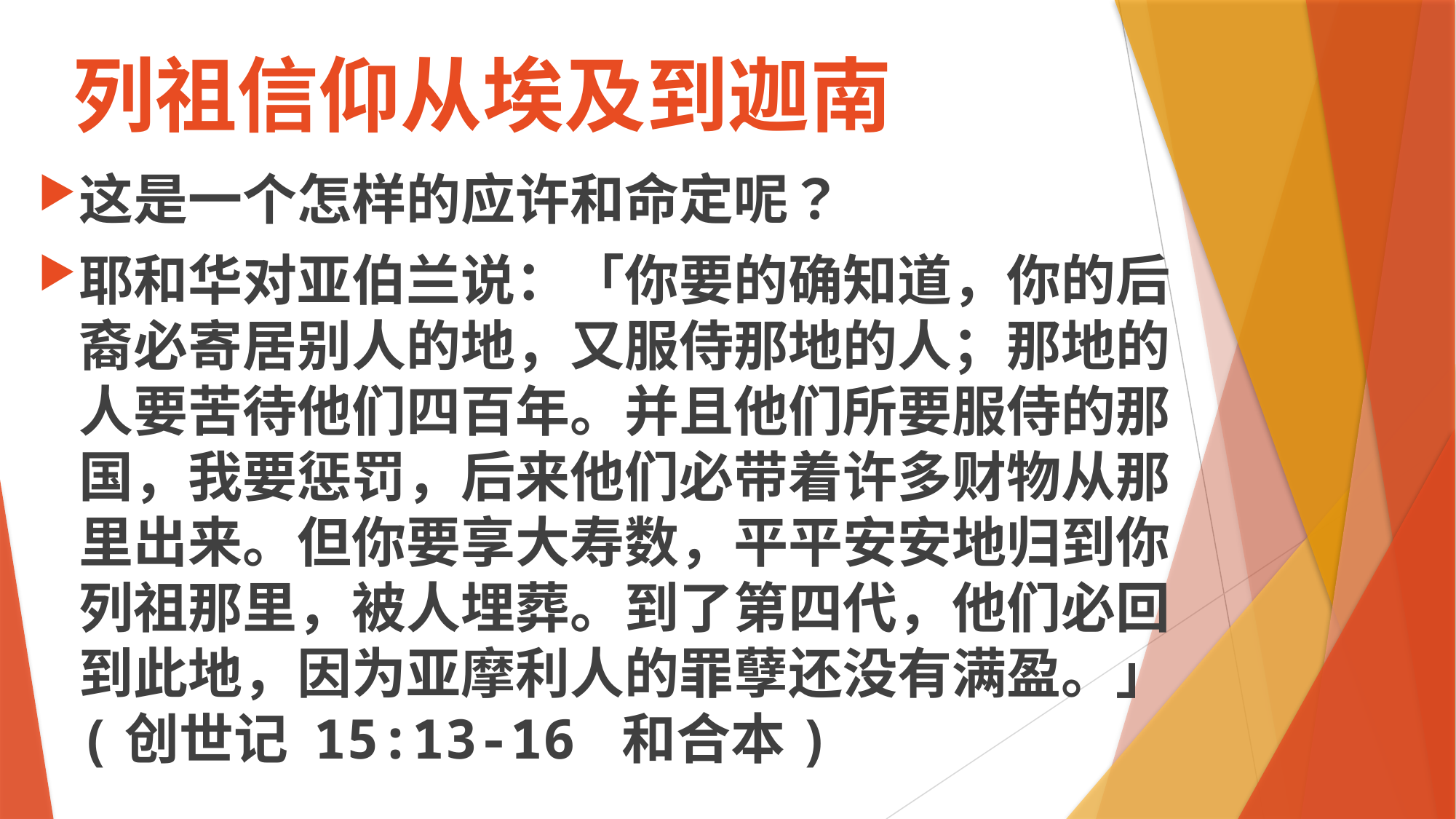

# 列祖信仰从埃及到迦南
这是一个怎样的应许和命定呢？
耶和华对亚伯兰说：「你要的确知道，你的后裔必寄居别人的地，又服侍那地的人；那地的人要苦待他们四百年。并且他们所要服侍的那国，我要惩罚，后来他们必带着许多财物从那里出来。但你要享大寿数，平平安安地归到你列祖那里，被人埋葬。到了第四代，他们必回到此地，因为亚摩利人的罪孽还没有满盈。」(创世记 15:13-16 和合本)